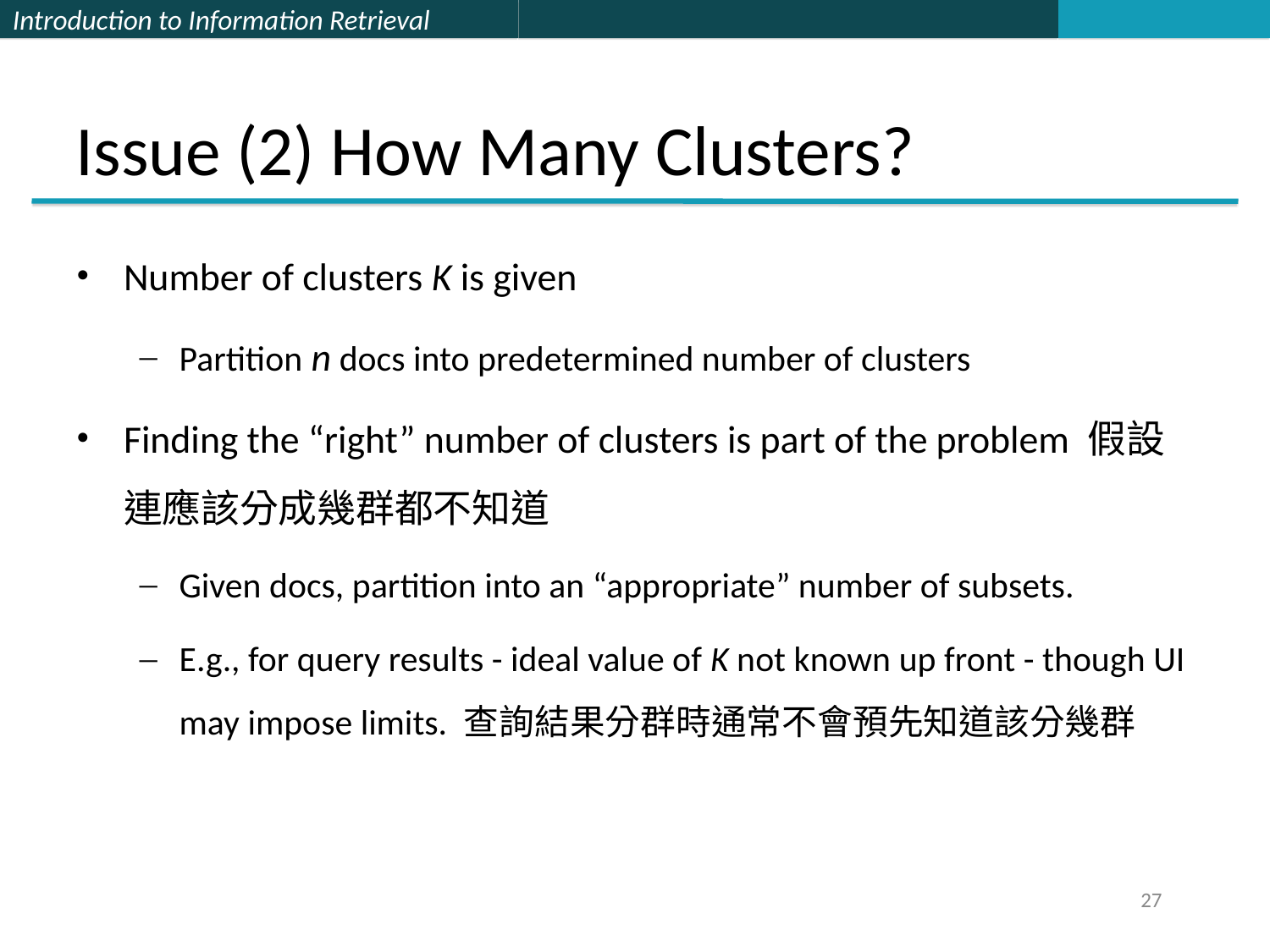

# Issue (2) How Many Clusters?
Number of clusters K is given
Partition n docs into predetermined number of clusters
Finding the “right” number of clusters is part of the problem 假設連應該分成幾群都不知道
Given docs, partition into an “appropriate” number of subsets.
E.g., for query results - ideal value of K not known up front - though UI may impose limits. 查詢結果分群時通常不會預先知道該分幾群
27